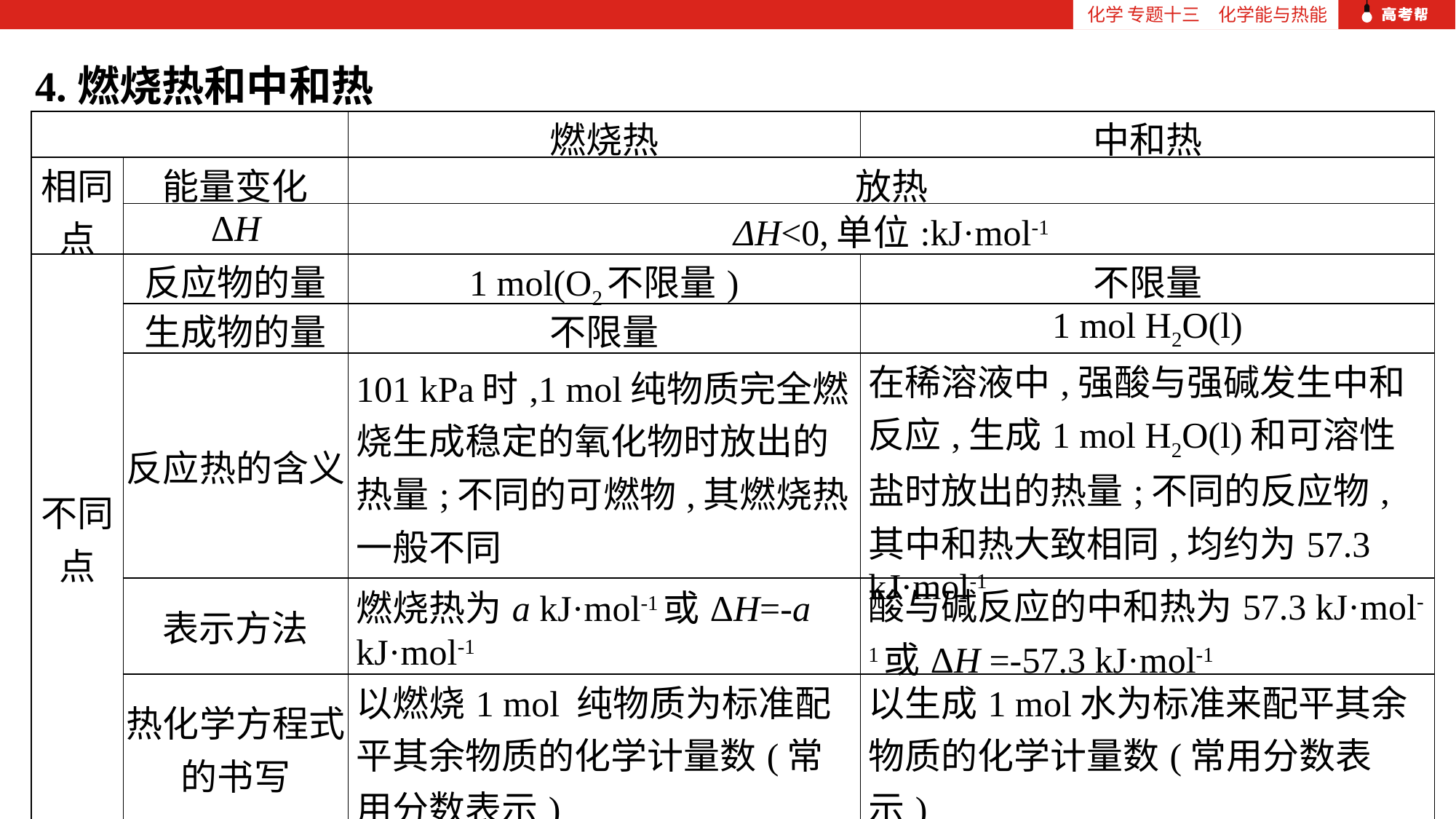

化学 专题十三　化学能与热能
4.燃烧热和中和热
|  |  | 燃烧热 | 中和热 |
| --- | --- | --- | --- |
| 相同点 | 能量变化 | 放热 |  |
|  | ΔH | ΔH<0,单位:kJ·mol-1 |  |
| 不同点 | 反应物的量 | 1 mol(O2不限量) | 不限量 |
|  | 生成物的量 | 不限量 | 1 mol H2O(l) |
|  | 反应热的含义 | 101 kPa时,1 mol纯物质完全燃烧生成稳定的氧化物时放出的热量;不同的可燃物,其燃烧热一般不同 | 在稀溶液中,强酸与强碱发生中和反应,生成1 mol H2O(l)和可溶性盐时放出的热量;不同的反应物,其中和热大致相同,均约为57.3 kJ·mol-1 |
|  | 表示方法 | 燃烧热为a kJ·mol-1或ΔH=-a kJ·mol-1 | 酸与碱反应的中和热为57.3 kJ·mol-1或ΔH =-57.3 kJ·mol-1 |
|  | 热化学方程式 的书写 | 以燃烧1 mol 纯物质为标准配平其余物质的化学计量数(常用分数表示) | 以生成1 mol水为标准来配平其余物质的化学计量数(常用分数表示) |